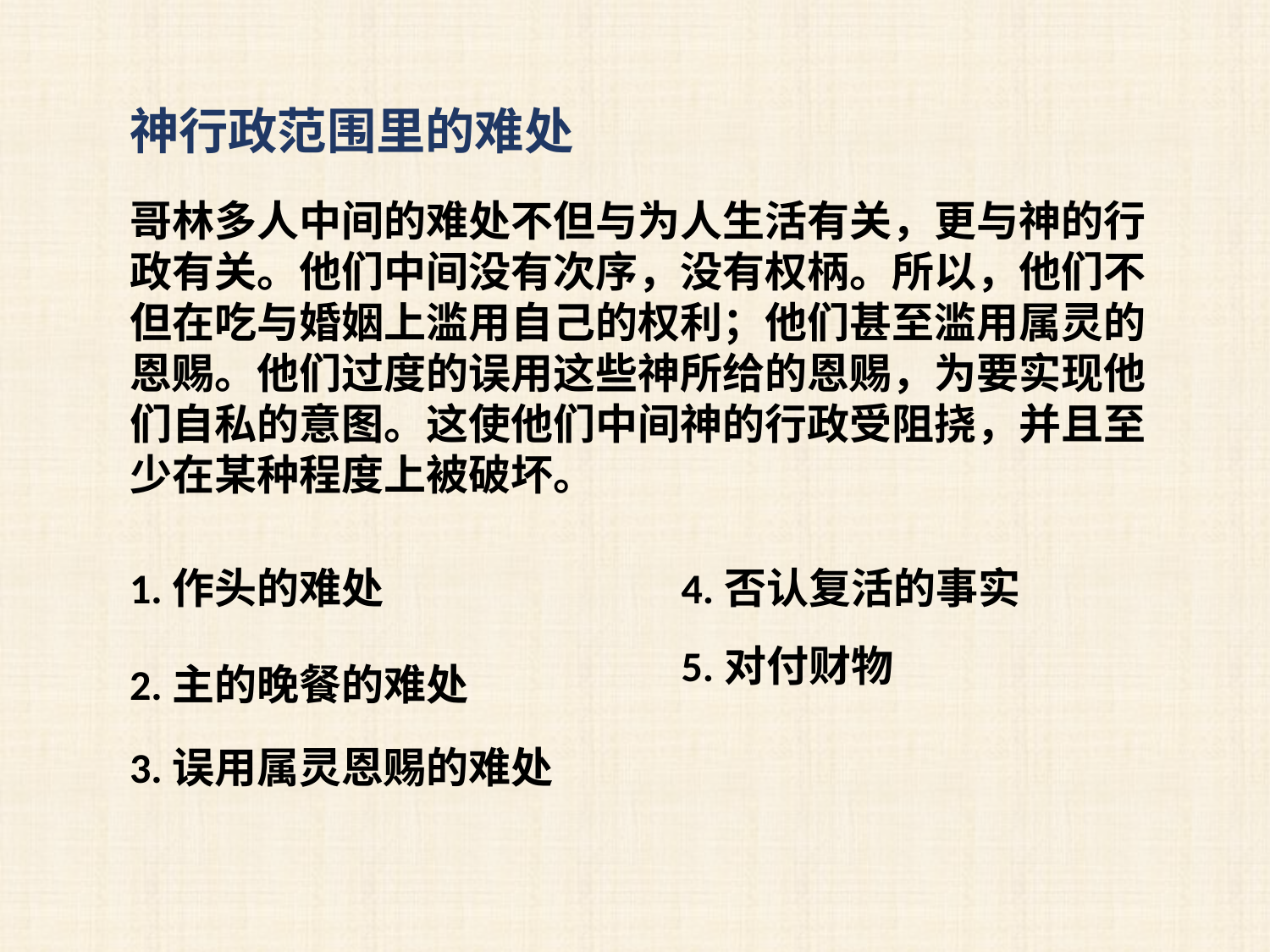

神行政范围里的难处
哥林多人中间的难处不但与为人生活有关，更与神的行政有关。他们中间没有次序，没有权柄。所以，他们不但在吃与婚姻上滥用自己的权利；他们甚至滥用属灵的恩赐。他们过度的误用这些神所给的恩赐，为要实现他们自私的意图。这使他们中间神的行政受阻挠，并且至少在某种程度上被破坏。
1.作头的难处
4.否认复活的事实
5.对付财物
2.主的晚餐的难处
3.误用属灵恩赐的难处